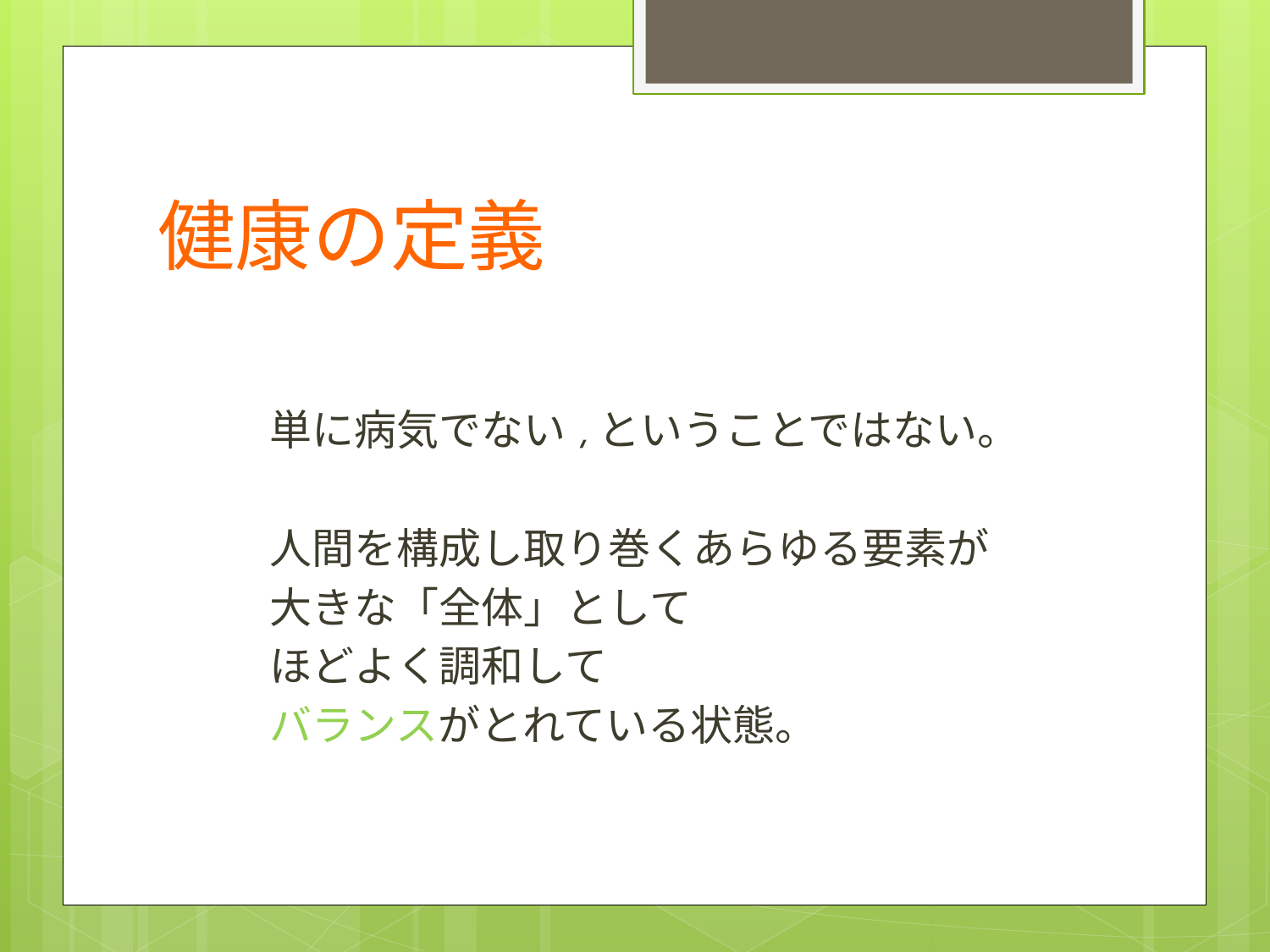

健康の定義
単に病気でない,ということではない。

人間を構成し取り巻くあらゆる要素が
大きな「全体」として
ほどよく調和して
バランスがとれている状態。